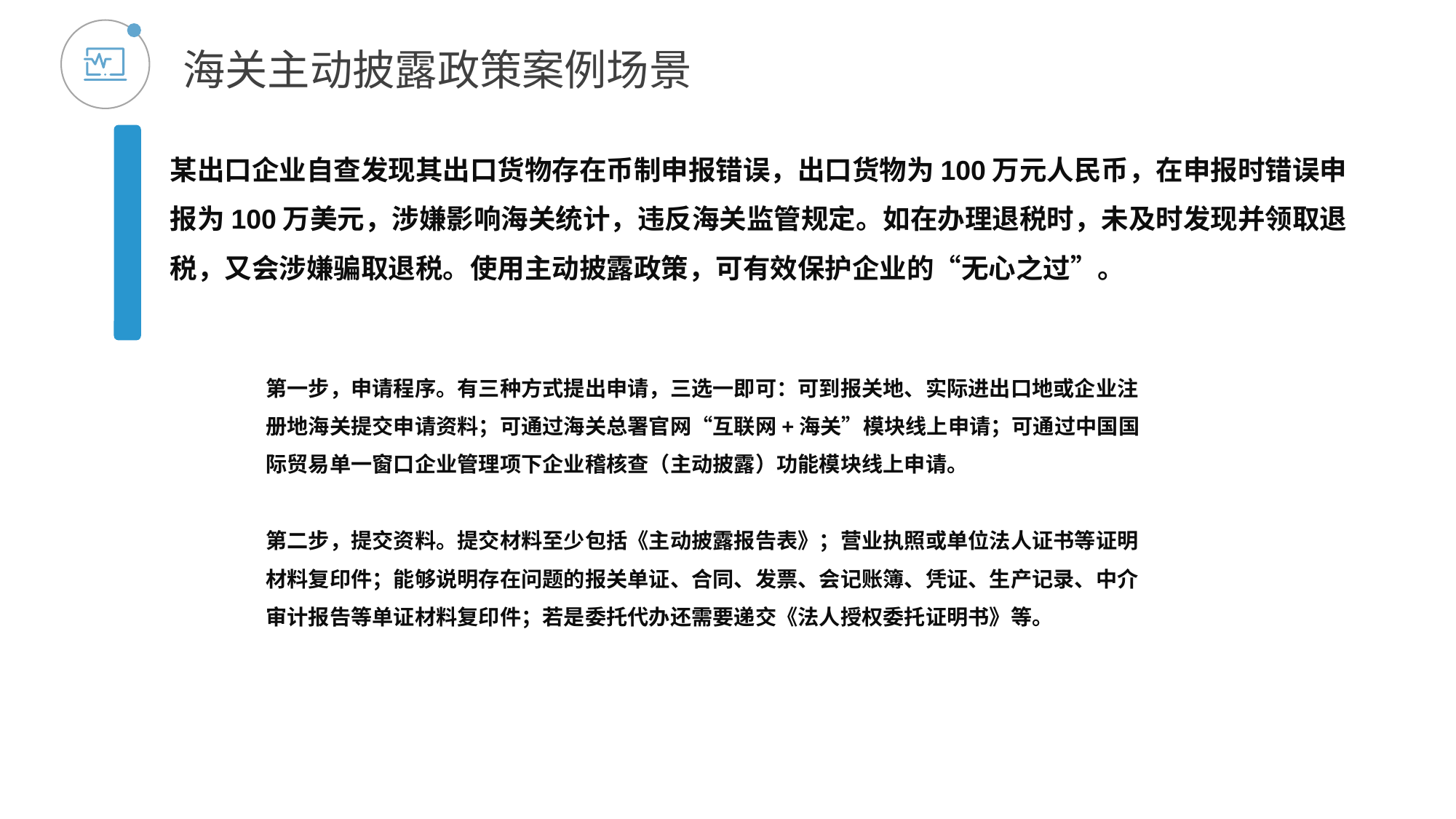

海关主动披露政策案例场景

某出口企业自查发现其出口货物存在币制申报错误，出口货物为100万元人民币，在申报时错误申报为100万美元，涉嫌影响海关统计，违反海关监管规定。如在办理退税时，未及时发现并领取退税，又会涉嫌骗取退税。使用主动披露政策，可有效保护企业的“无心之过”。
第一步，申请程序。有三种方式提出申请，三选一即可：可到报关地、实际进出口地或企业注册地海关提交申请资料；可通过海关总署官网“互联网+海关”模块线上申请；可通过中国国际贸易单一窗口企业管理项下企业稽核查（主动披露）功能模块线上申请。

第二步，提交资料。提交材料至少包括《主动披露报告表》；营业执照或单位法人证书等证明材料复印件；能够说明存在问题的报关单证、合同、发票、会记账簿、凭证、生产记录、中介审计报告等单证材料复印件；若是委托代办还需要递交《法人授权委托证明书》等。